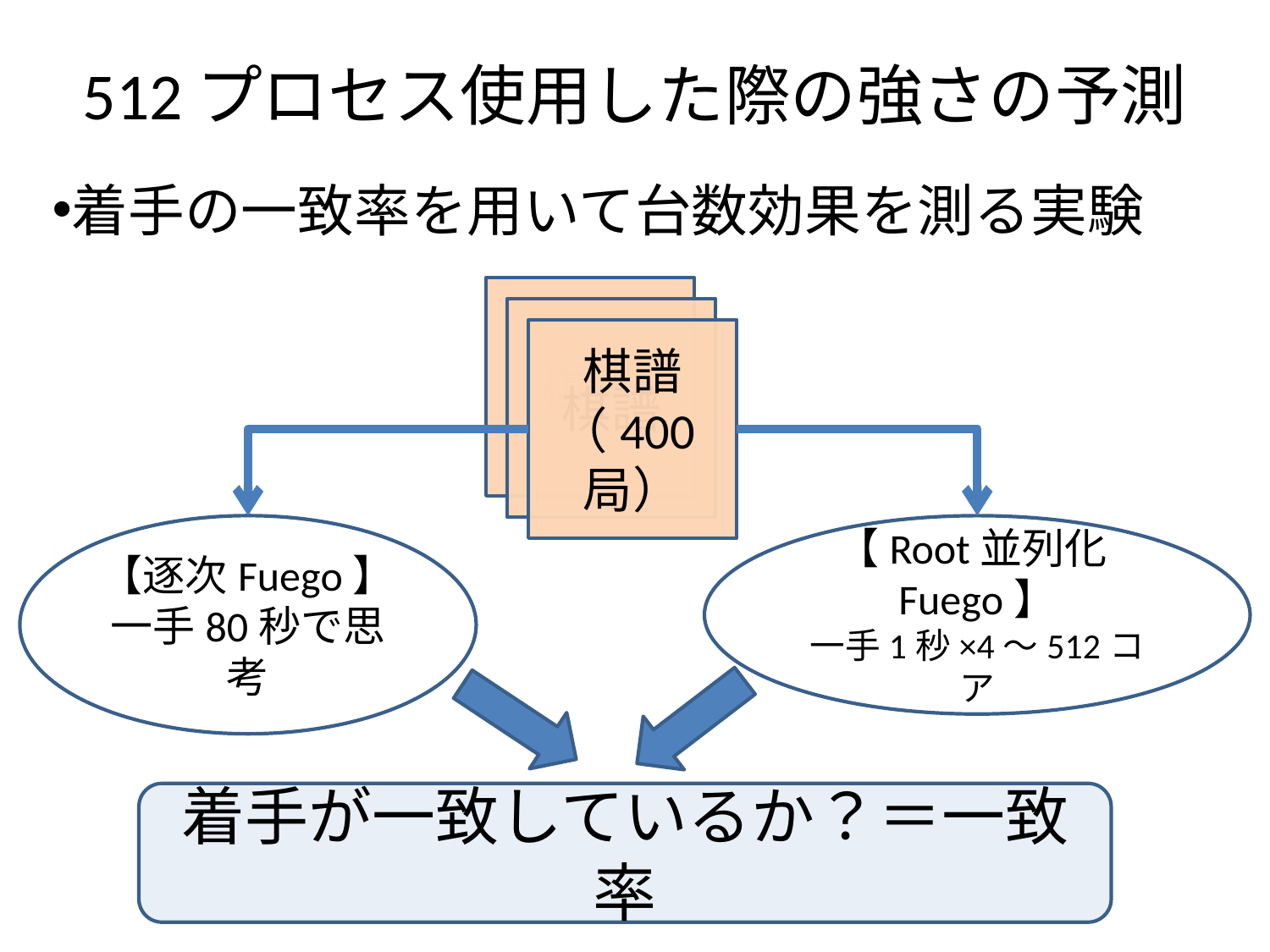

# 512プロセス使用した際の強さの予測
着手の一致率を用いて台数効果を測る実験
棋譜
棋譜
棋譜
（400局）
【逐次Fuego】
一手80秒で思考
【Root並列化Fuego】
一手1秒×4～512コア

着手が一致しているか？＝一致率